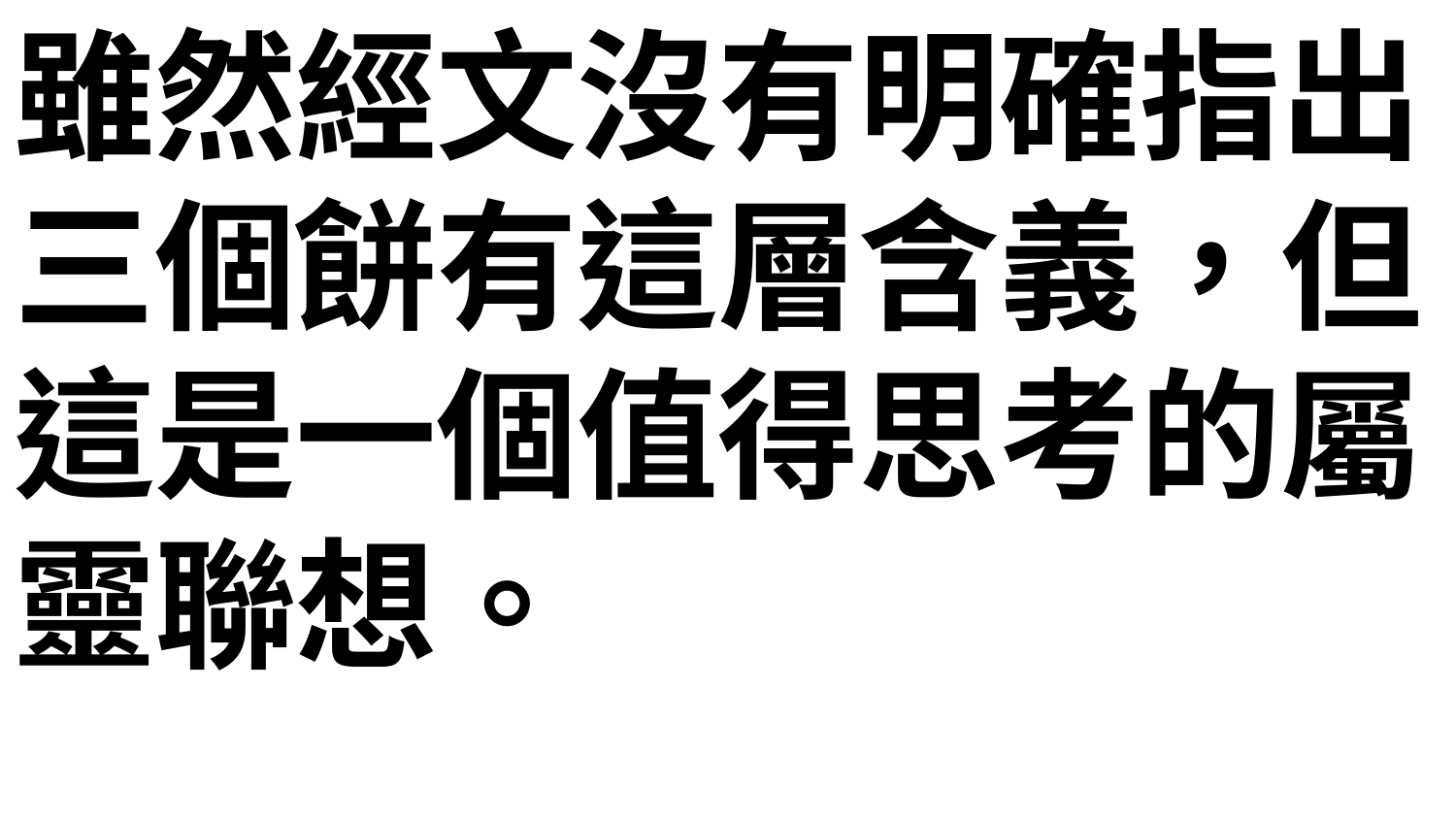

雖然經文沒有明確指出三個餅有這層含義，但這是一個值得思考的屬靈聯想。